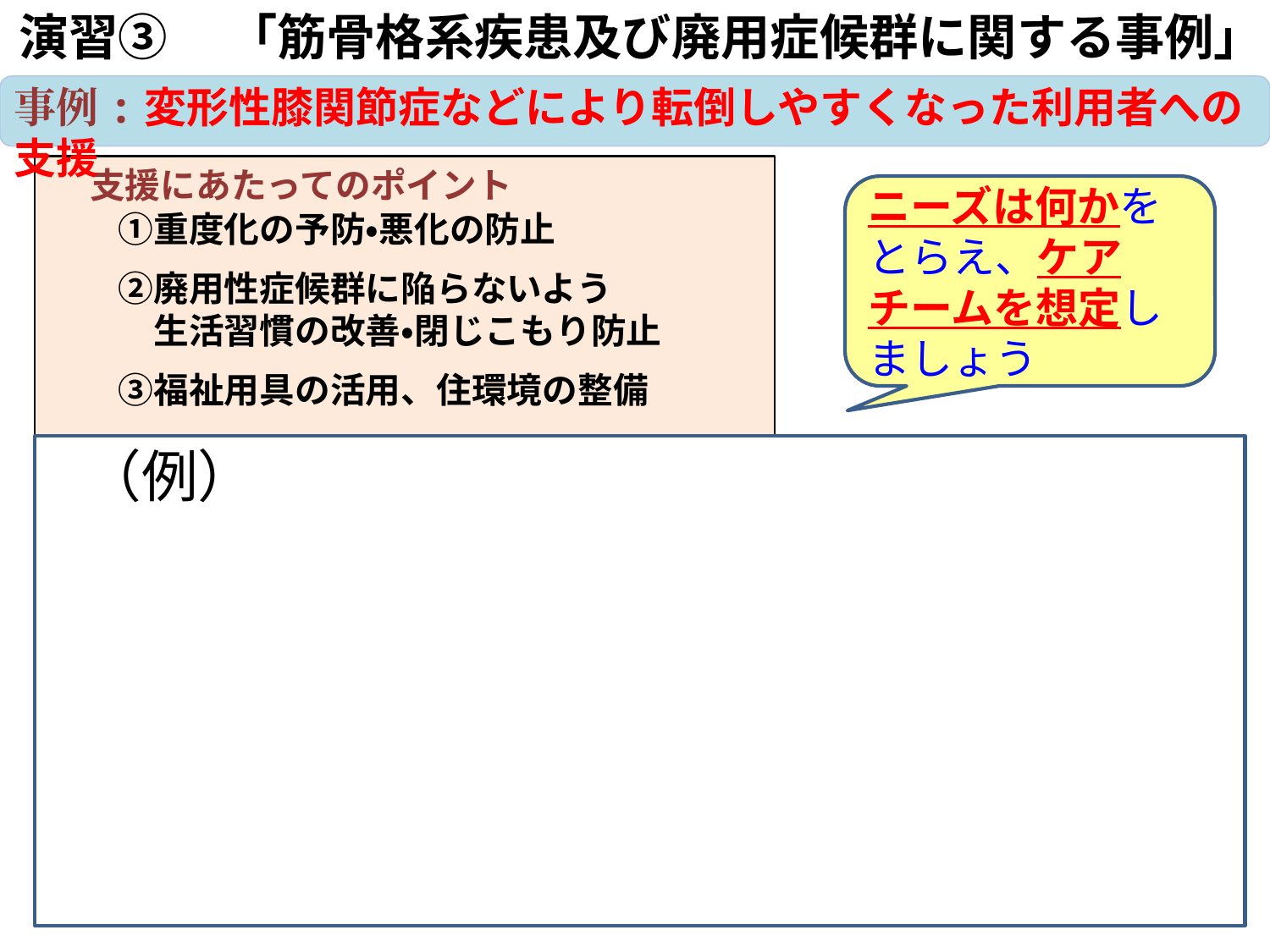

演習➂　 「筋骨格系疾患及び廃用症候群に関する事例」
事例:変形性膝関節症などにより転倒しやすくなった利用者への支援

　支援にあたってのポイント
　　①重度化の予防・悪化の防止

　　②廃用性症候群に陥らないよう
　　　生活習慣の改善・閉じこもり防止

　　③福祉用具の活用、住環境の整備

ニーズは何かをとらえ、ケアチームを想定しましょう

（例）
28